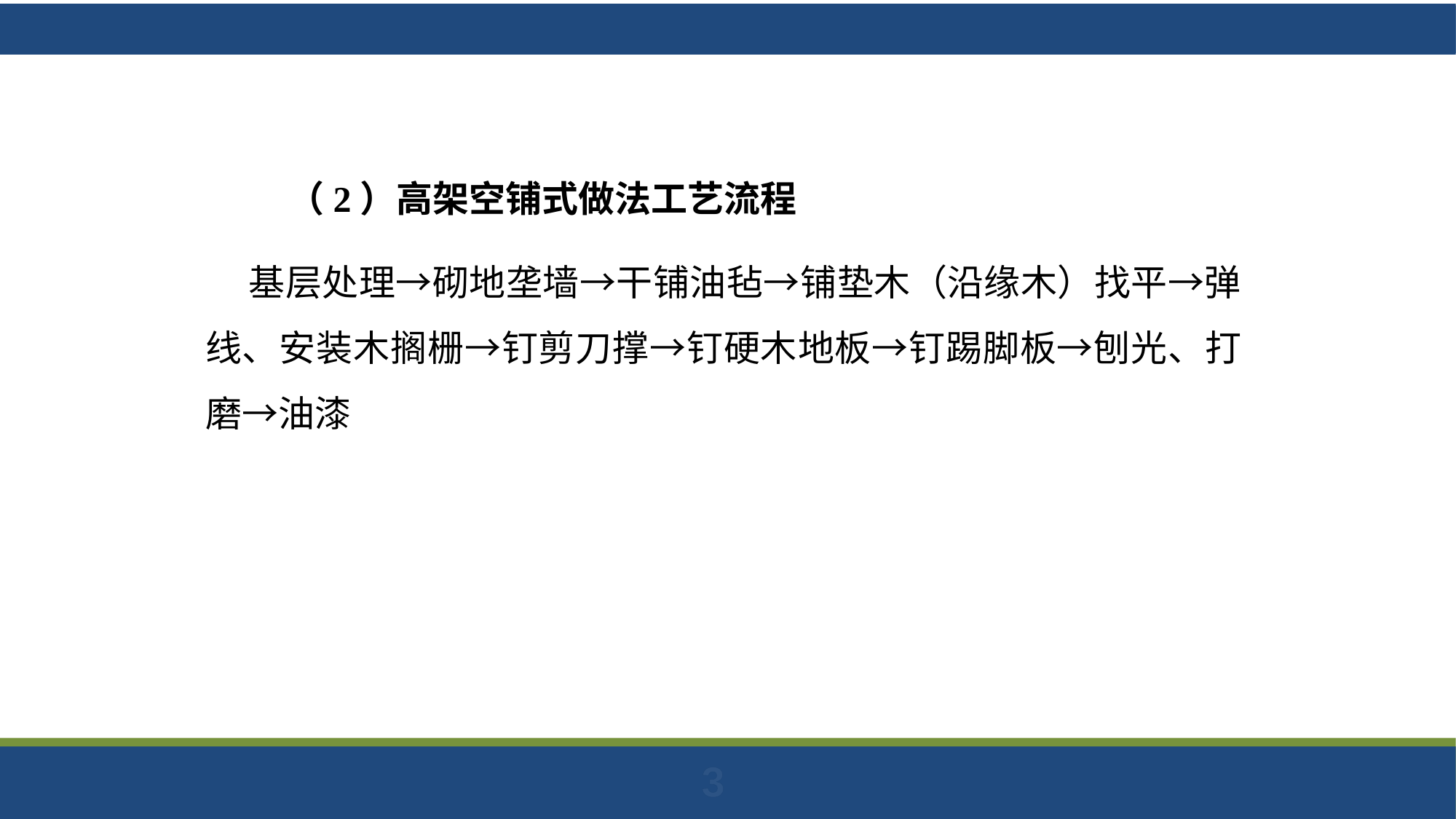

（2）高架空铺式做法工艺流程
    基层处理→砌地垄墙→干铺油毡→铺垫木（沿缘木）找平→弹线、安装木搁栅→钉剪刀撑→钉硬木地板→钉踢脚板→刨光、打磨→油漆

3